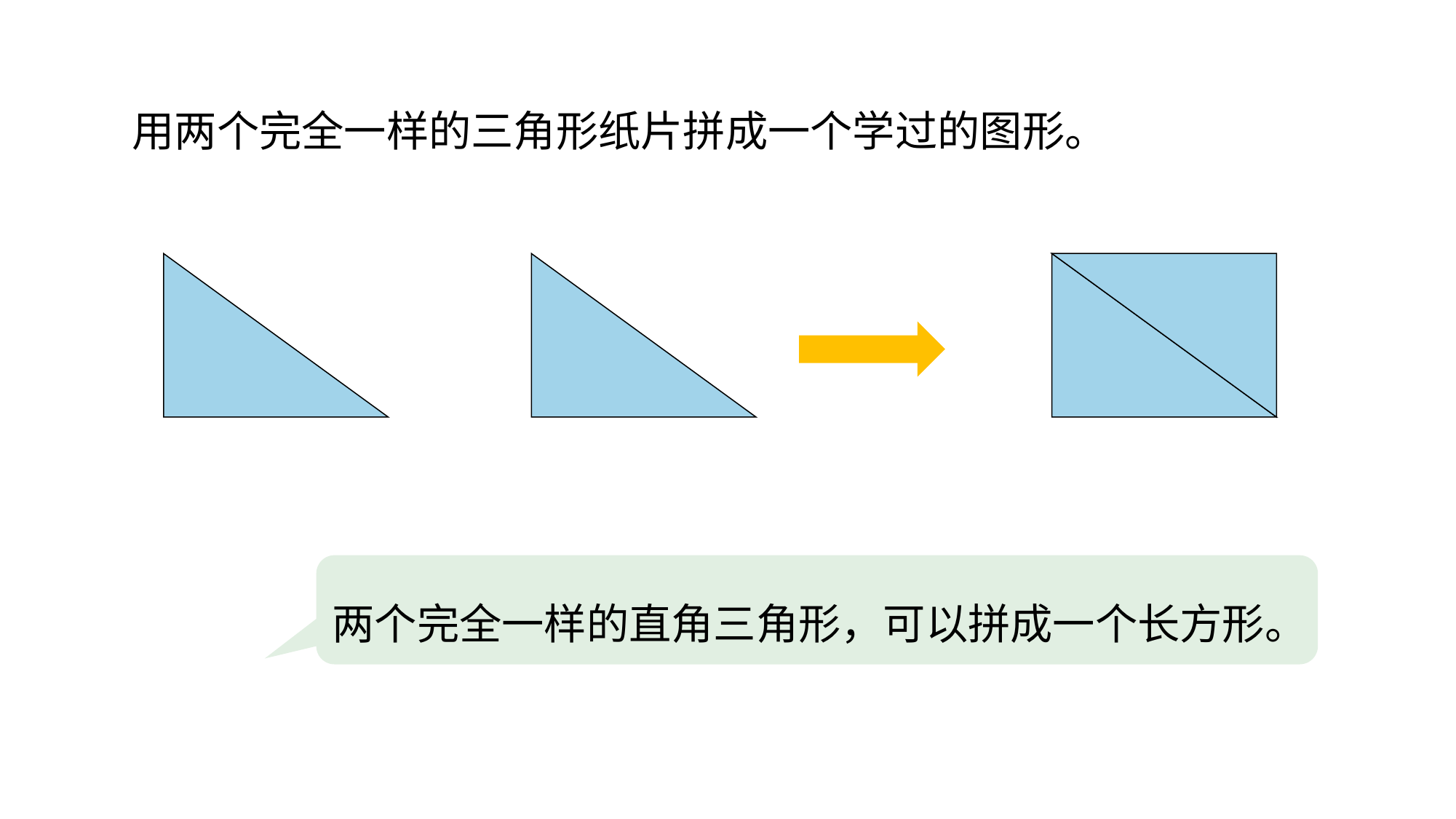

用两个完全一样的三角形纸片拼成一个学过的图形。

两个完全一样的直角三角形，可以拼成一个长方形。